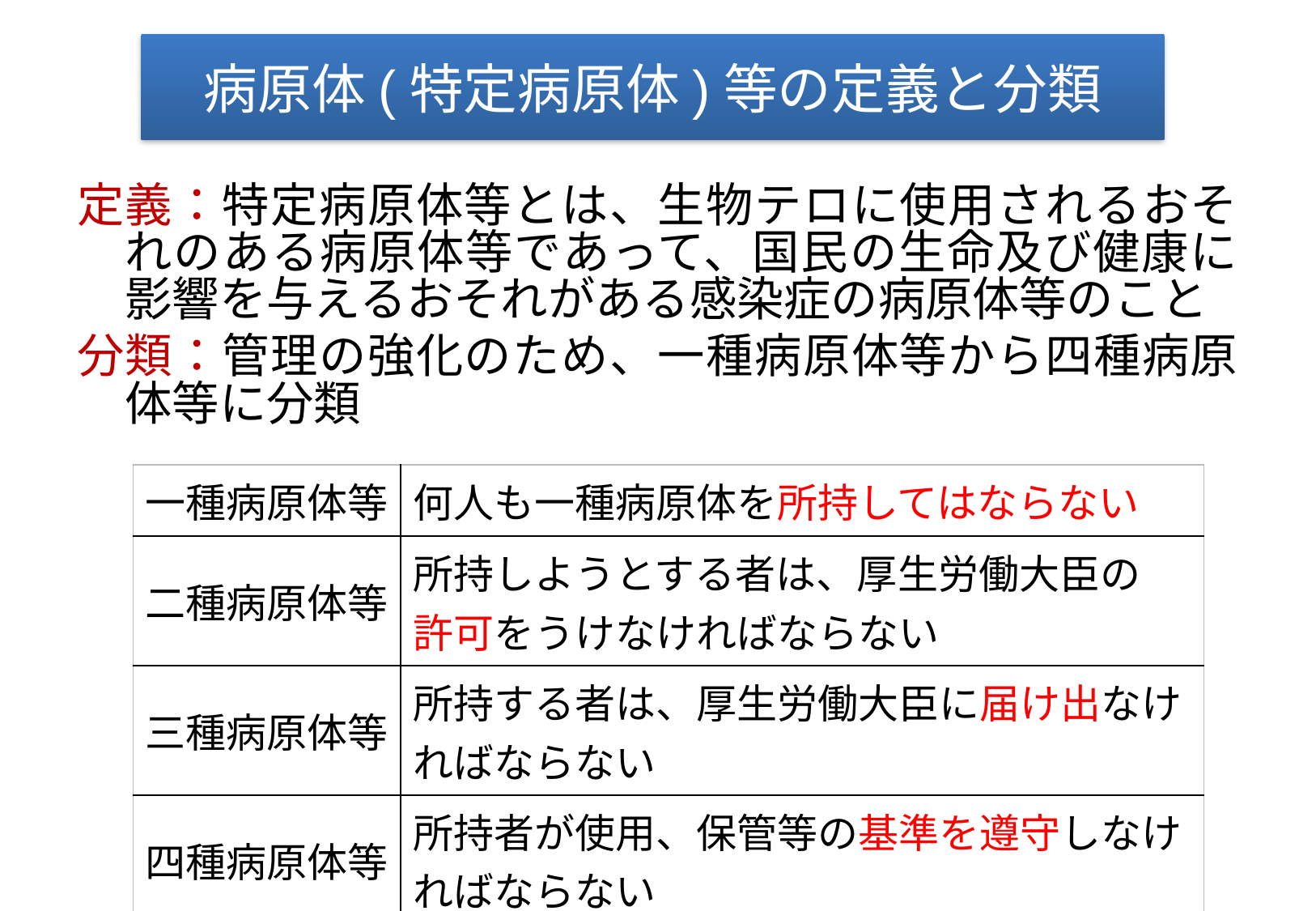

病原体(特定病原体)等の定義と分類
定義：特定病原体等とは、生物テロに使用されるおそれのある病原体等であって、国民の生命及び健康に影響を与えるおそれがある感染症の病原体等のこと
分類：管理の強化のため、一種病原体等から四種病原体等に分類
| 一種病原体等 | 何人も一種病原体を所持してはならない |
| --- | --- |
| 二種病原体等 | 所持しようとする者は、厚生労働大臣の 許可をうけなければならない |
| 三種病原体等 | 所持する者は、厚生労働大臣に届け出なければならない |
| 四種病原体等 | 所持者が使用、保管等の基準を遵守しなければならない |